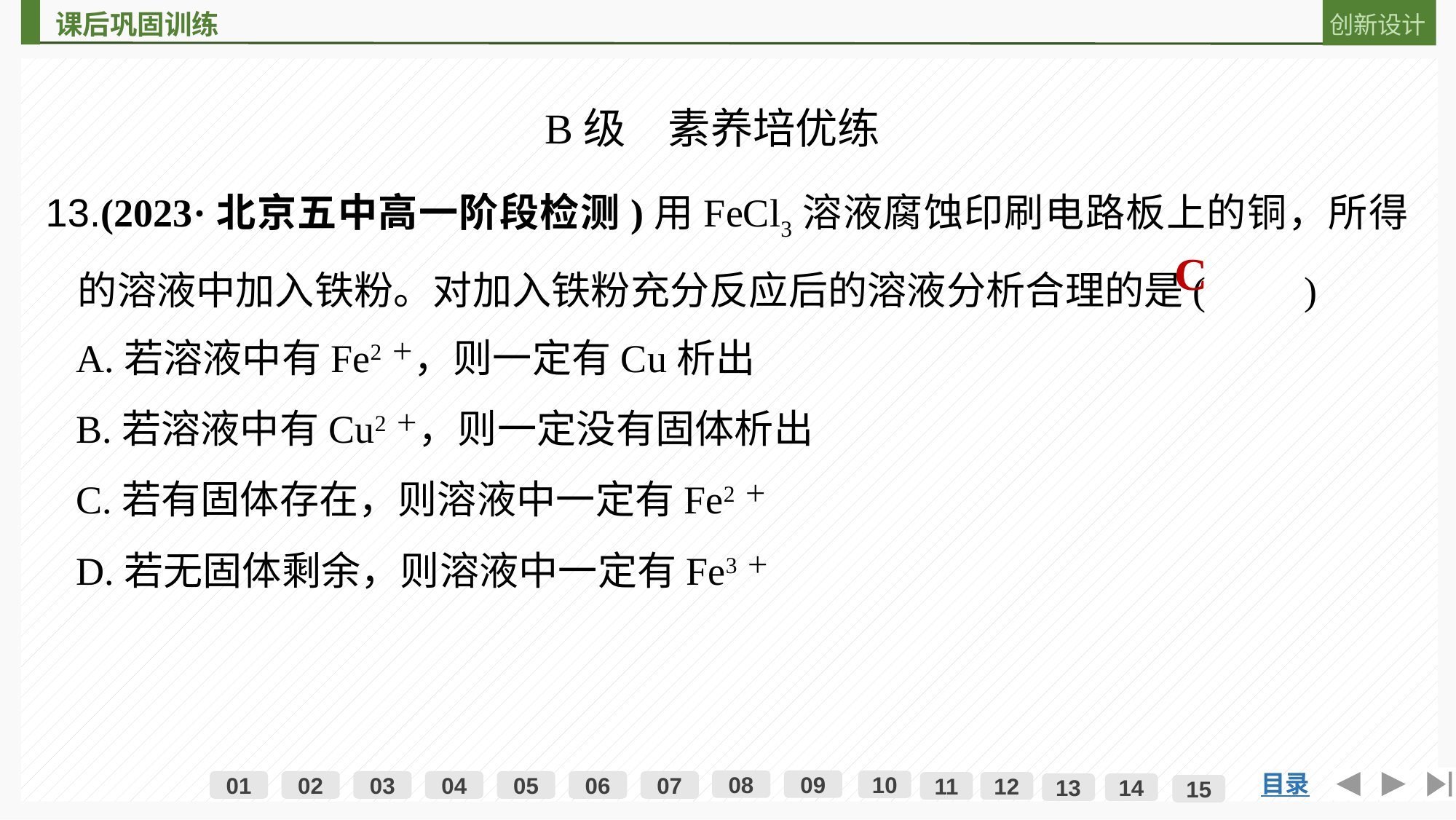

B级　素养培优练
13.(2023·北京五中高一阶段检测)用FeCl3溶液腐蚀印刷电路板上的铜，所得的溶液中加入铁粉。对加入铁粉充分反应后的溶液分析合理的是(　　)
C
A.若溶液中有Fe2＋，则一定有Cu析出
B.若溶液中有Cu2＋，则一定没有固体析出
C.若有固体存在，则溶液中一定有Fe2＋
D.若无固体剩余，则溶液中一定有Fe3＋